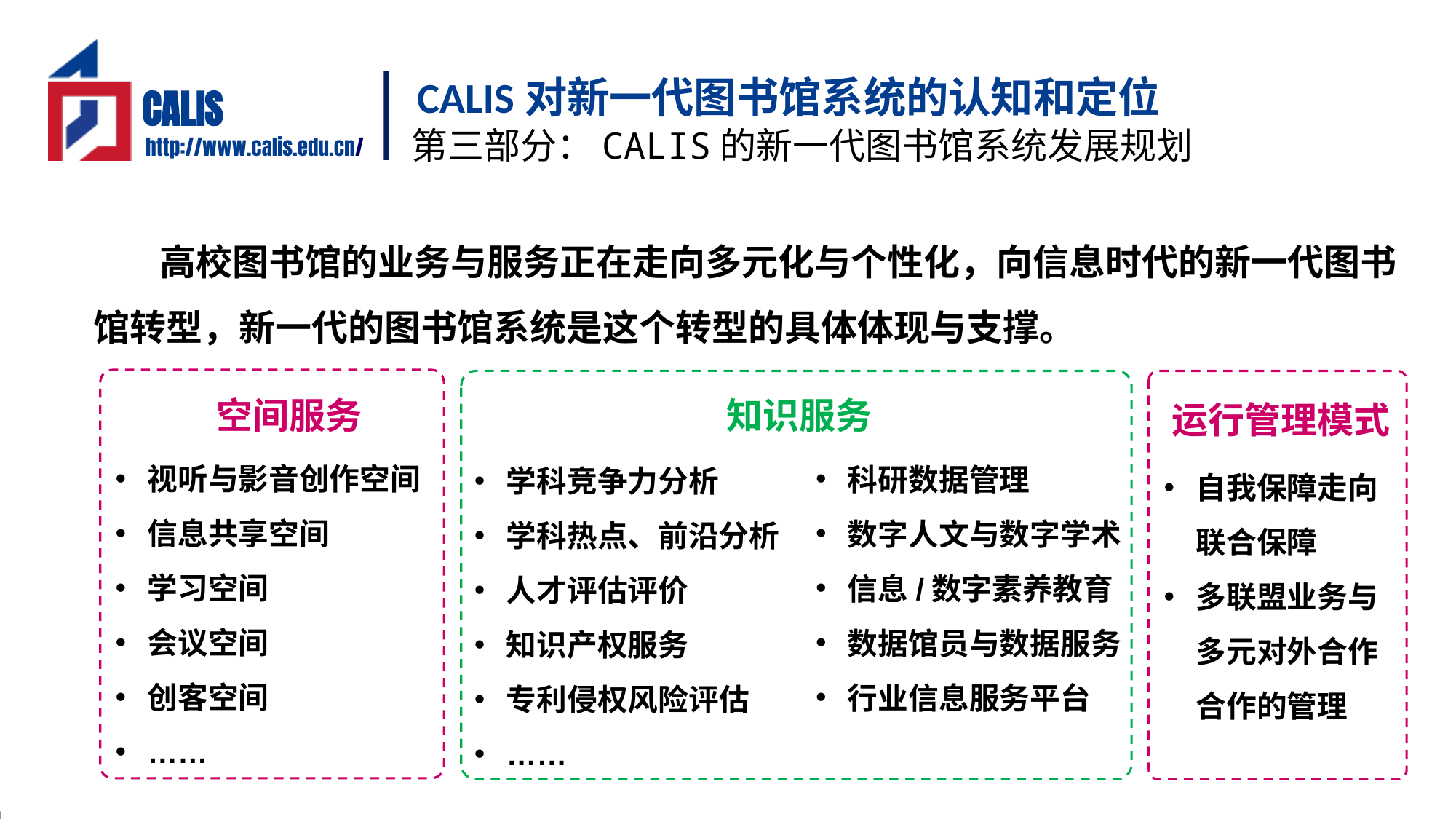

CALIS对新一代图书馆系统的认知和定位
第三部分：CALIS的新一代图书馆系统发展规划
       高校图书馆的业务与服务正在走向多元化与个性化，向信息时代的新一代图书馆转型，新一代的图书馆系统是这个转型的具体体现与支撑。

空间服务
知识服务
运行管理模式
视听与影音创作空间
信息共享空间
学习空间
会议空间
创客空间
……
科研数据管理
数字人文与数字学术
信息/数字素养教育
数据馆员与数据服务
行业信息服务平台

学科竞争力分析
学科热点、前沿分析
人才评估评价
知识产权服务
专利侵权风险评估
……
自我保障走向联合保障
多联盟业务与多元对外合作合作的管理